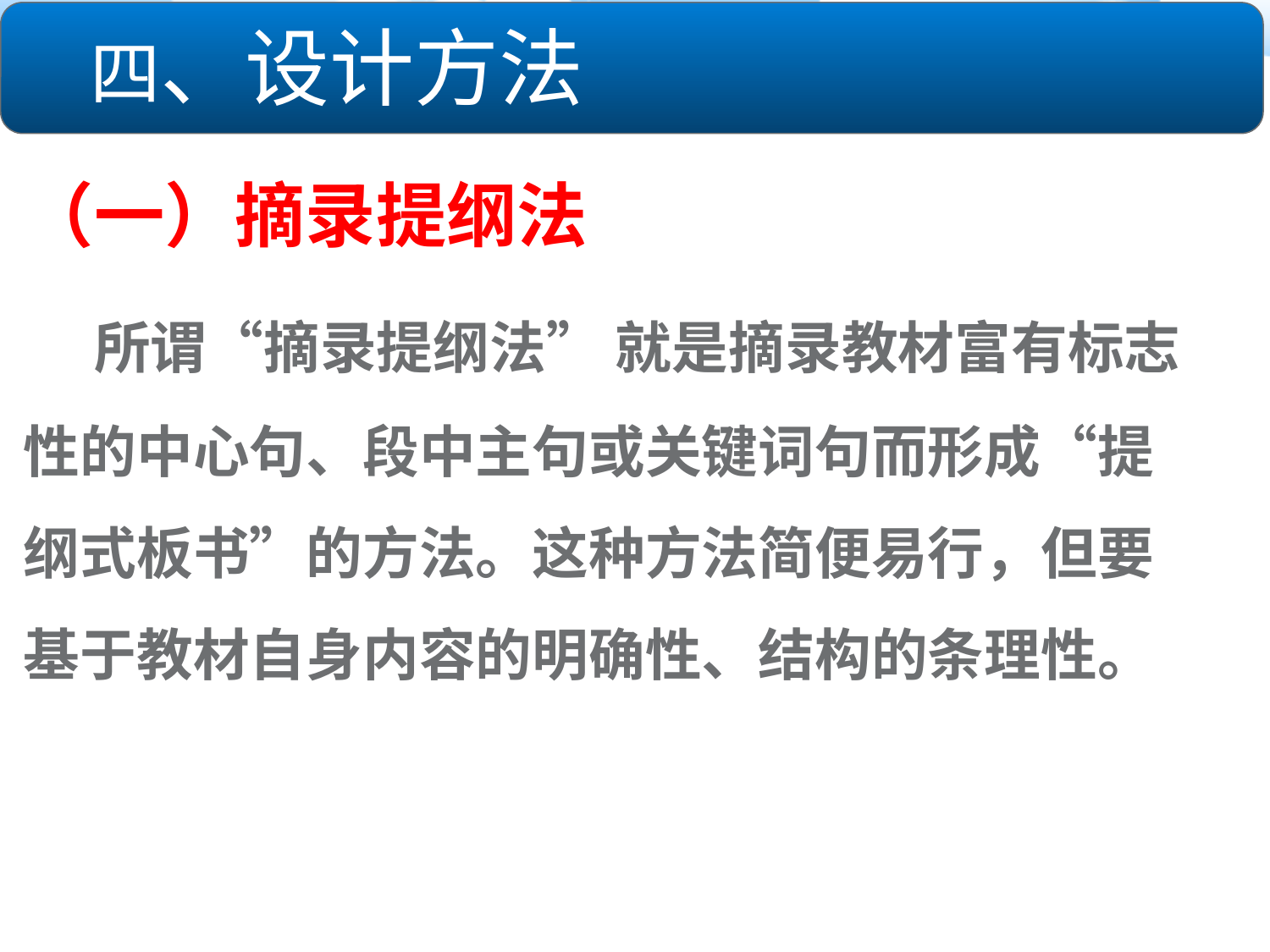

四、设计方法
（一）摘录提纲法
　所谓“摘录提纲法” 就是摘录教材富有标志性的中心句、段中主句或关键词句而形成“提纲式板书”的方法。这种方法简便易行，但要基于教材自身内容的明确性、结构的条理性。